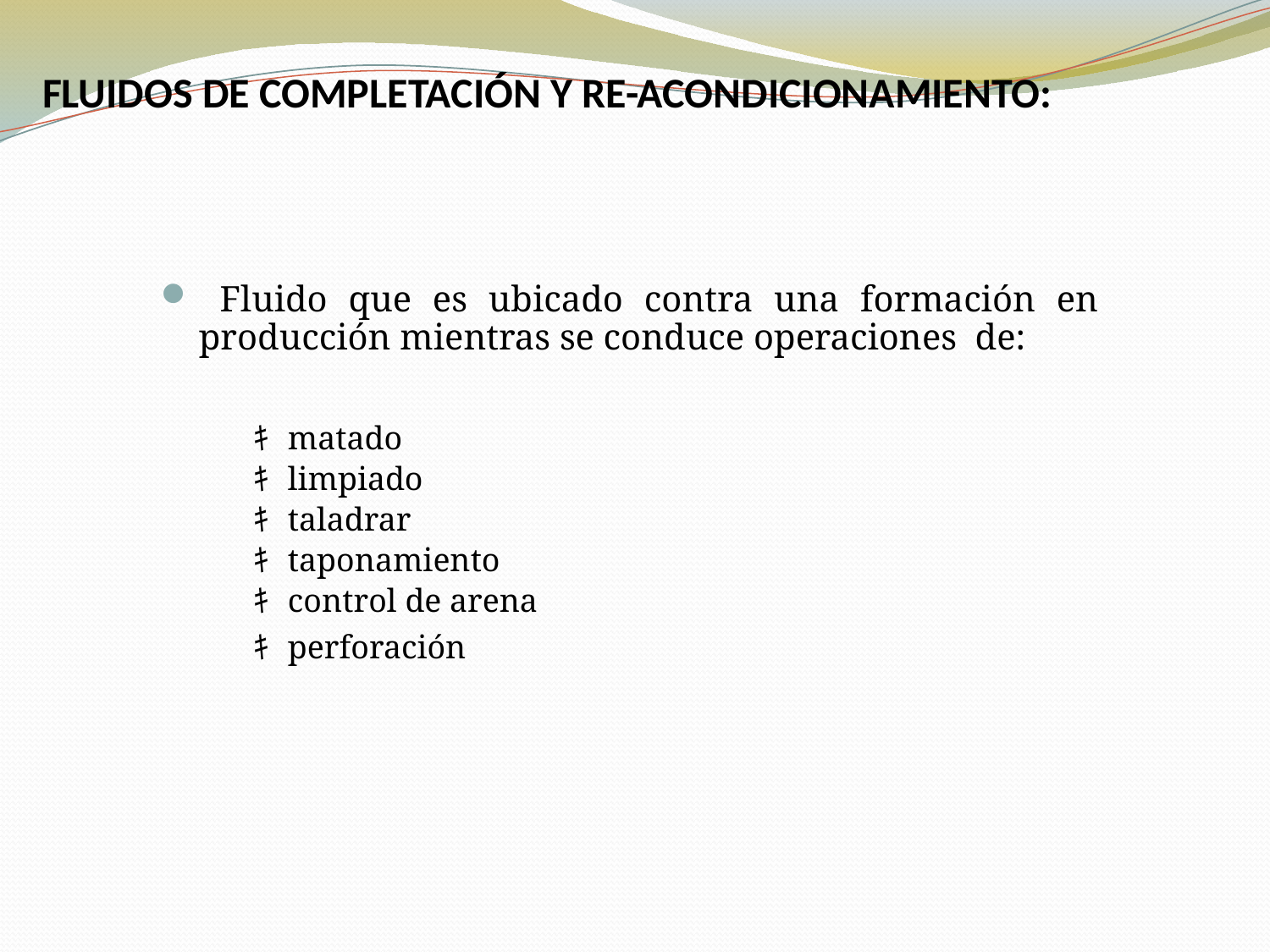

# FLUIDOS DE COMPLETACIÓN Y RE-ACONDICIONAMIENTO:
 Fluido que es ubicado contra una formación en producción mientras se conduce operaciones  de:

ｷ	matado
ｷ	limpiado
ｷ	taladrar
ｷ	taponamiento
ｷ	control de arena
ｷ	perforación